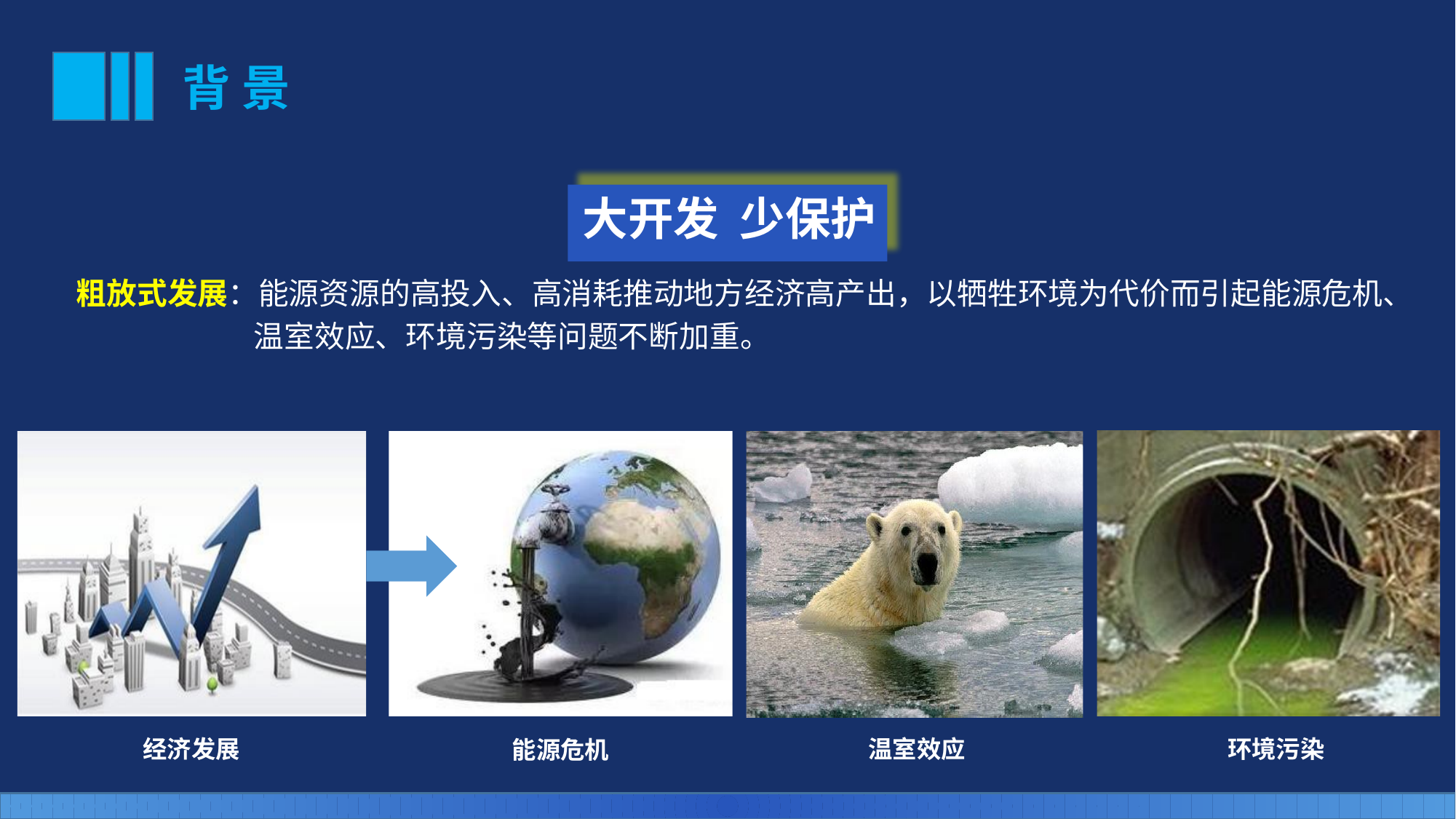

背 景

大开发  少保护
粗放式发展：能源资源的高投入、高消耗推动地方经济高产出，以牺牲环境为代价而引起能源危机、温室效应、环境污染等问题不断加重。

经济发展
温室效应
环境污染
能源危机